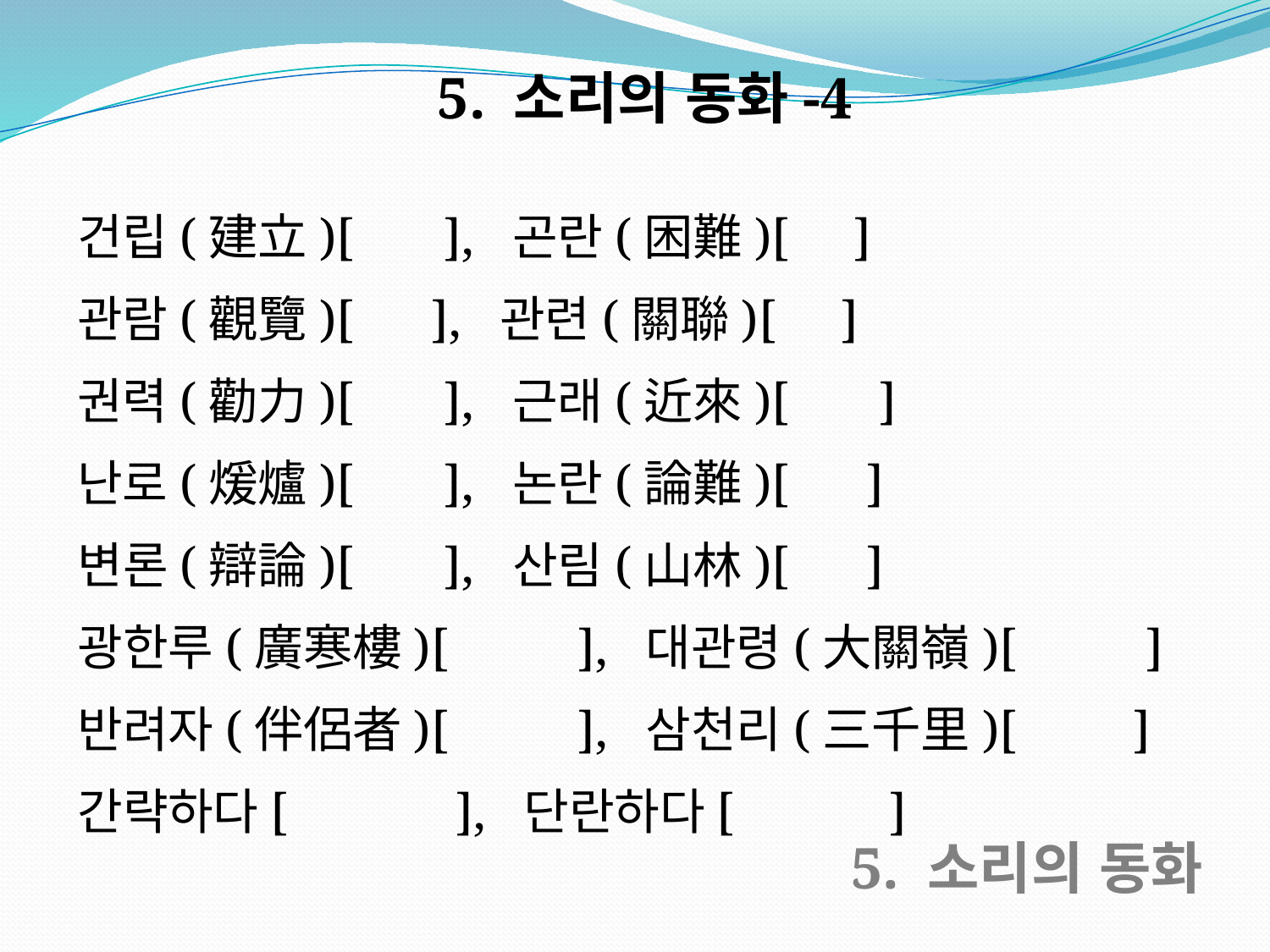

5. 소리의 동화-4
건립(建立)[       ],  곤란(困難)[     ]
관람(觀覽)[      ],  관련(關聯)[     ]
권력(勸力)[       ],  근래(近來)[       ]
난로(煖爐)[       ],  논란(論難)[      ]
변론(辯論)[       ],  산림(山林)[      ]
광한루(廣寒樓)[          ],  대관령(大關嶺)[          ]
반려자(伴侶者)[          ],  삼천리(三千里)[         ]
간략하다[             ],  단란하다[            ]
5. 소리의 동화